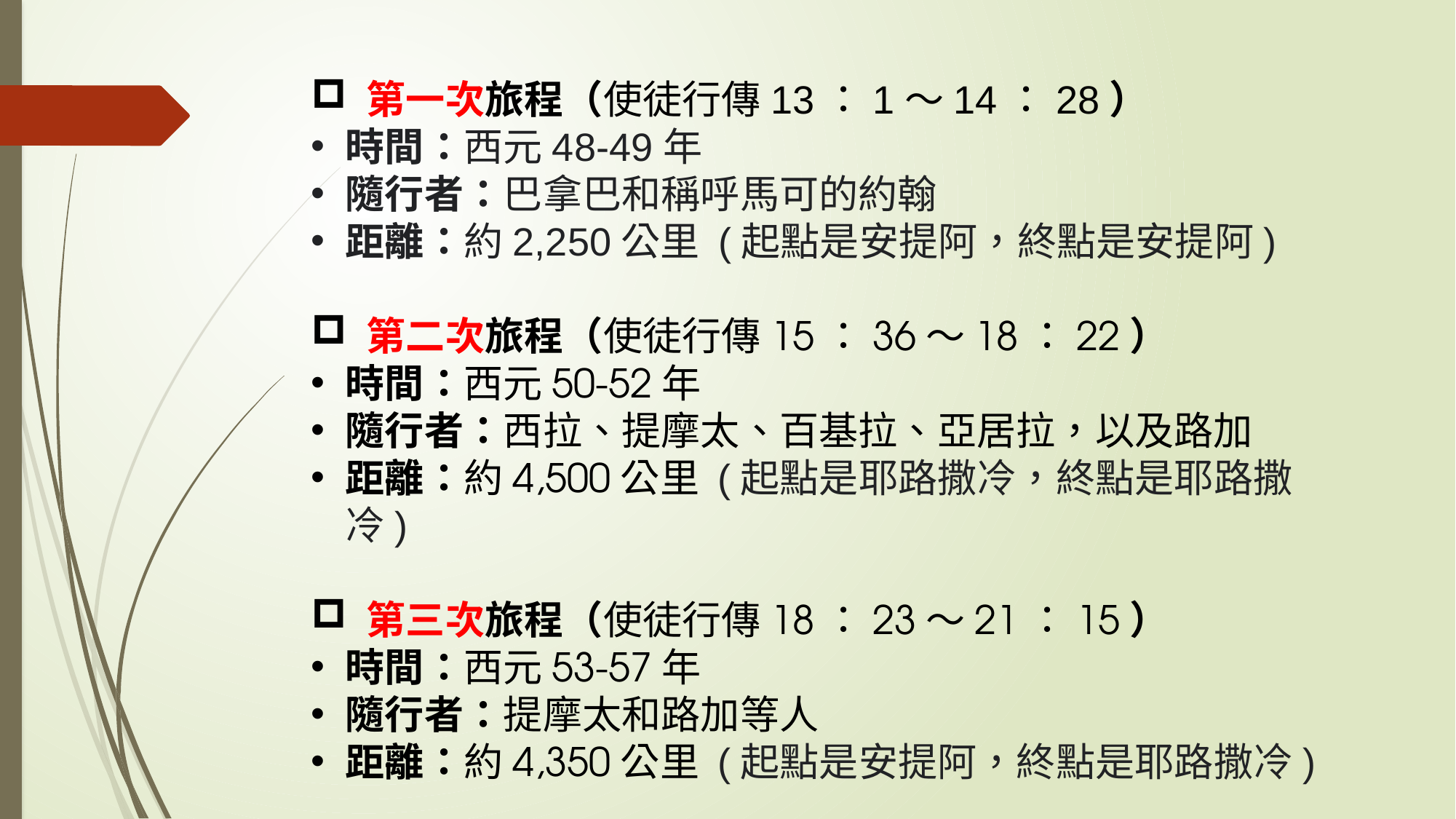

第一次旅程（使徒行傳13：1～14：28）
時間：西元48-49年
隨行者：巴拿巴和稱呼馬可的約翰
距離：約2,250公里 (起點是安提阿，終點是安提阿)

 第二次旅程（使徒行傳15：36～18：22）
時間：西元50-52年
隨行者：西拉、提摩太、百基拉、亞居拉，以及路加
距離：約4,500公里 (起點是耶路撒冷，終點是耶路撒冷)

 第三次旅程（使徒行傳18：23～21：15）
時間：西元53-57年
隨行者：提摩太和路加等人
距離：約4,350公里 (起點是安提阿，終點是耶路撒冷)